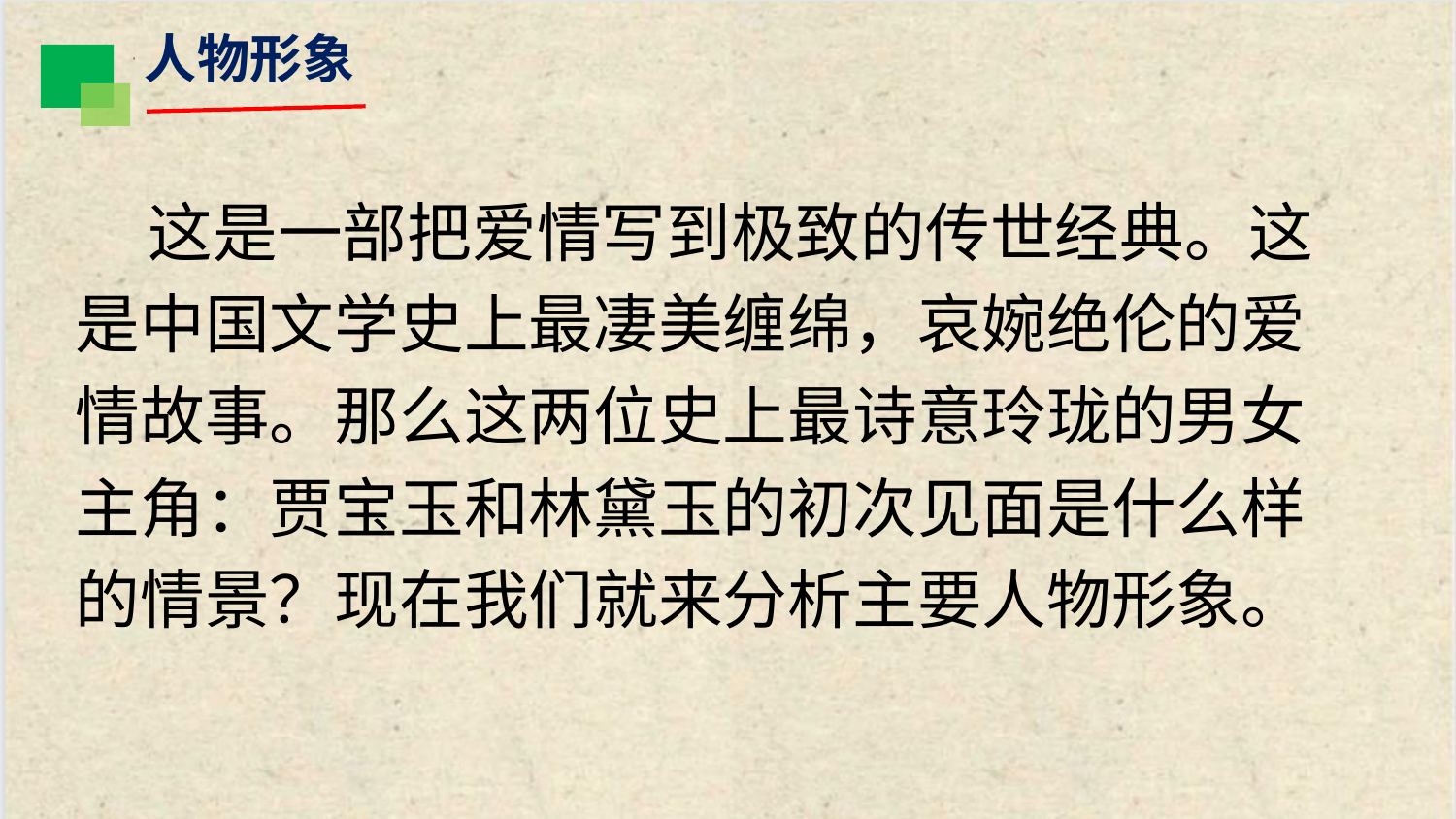

人物形象

这是一部把爱情写到极致的传世经典。这是中国文学史上最凄美缠绵，哀婉绝伦的爱情故事。那么这两位史上最诗意玲珑的男女主角：贾宝玉和林黛玉的初次见面是什么样的情景？现在我们就来分析主要人物形象。